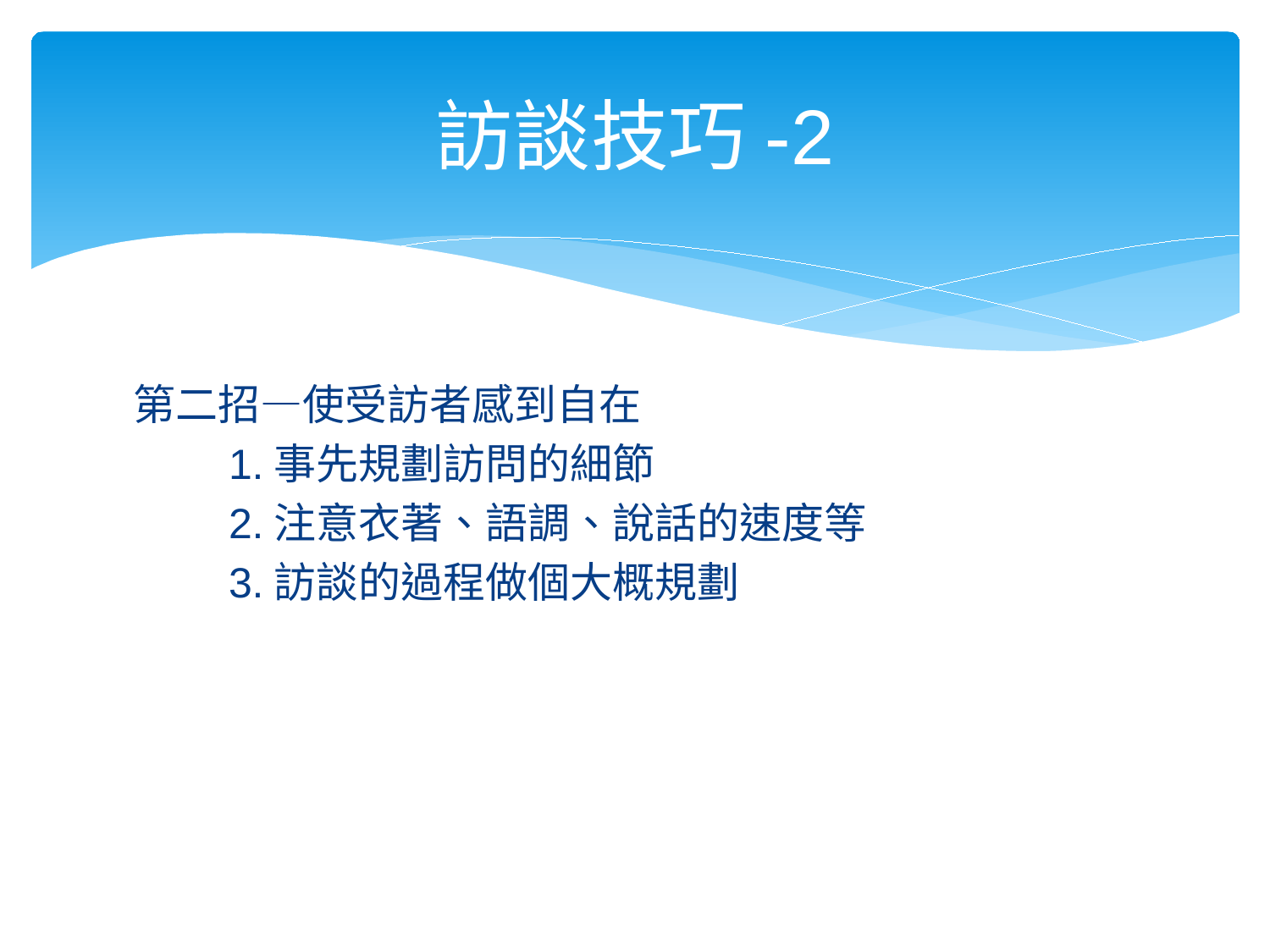

# 訪談技巧-2
第二招—使受訪者感到自在
        1.事先規劃訪問的細節
        2.注意衣著、語調、說話的速度等
        3.訪談的過程做個大概規劃